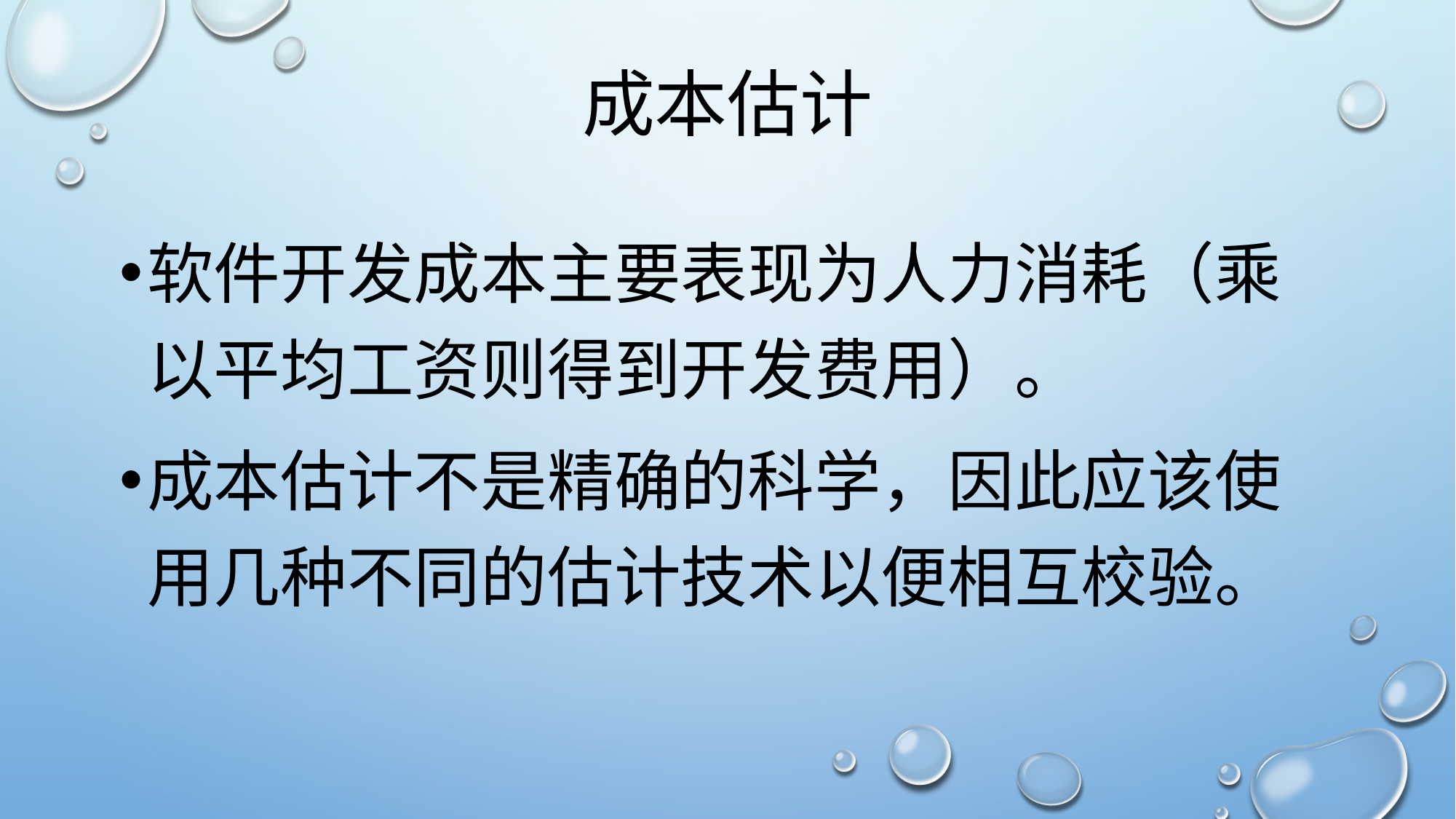

# 成本估计
软件开发成本主要表现为人力消耗（乘以平均工资则得到开发费用）。
成本估计不是精确的科学，因此应该使用几种不同的估计技术以便相互校验。